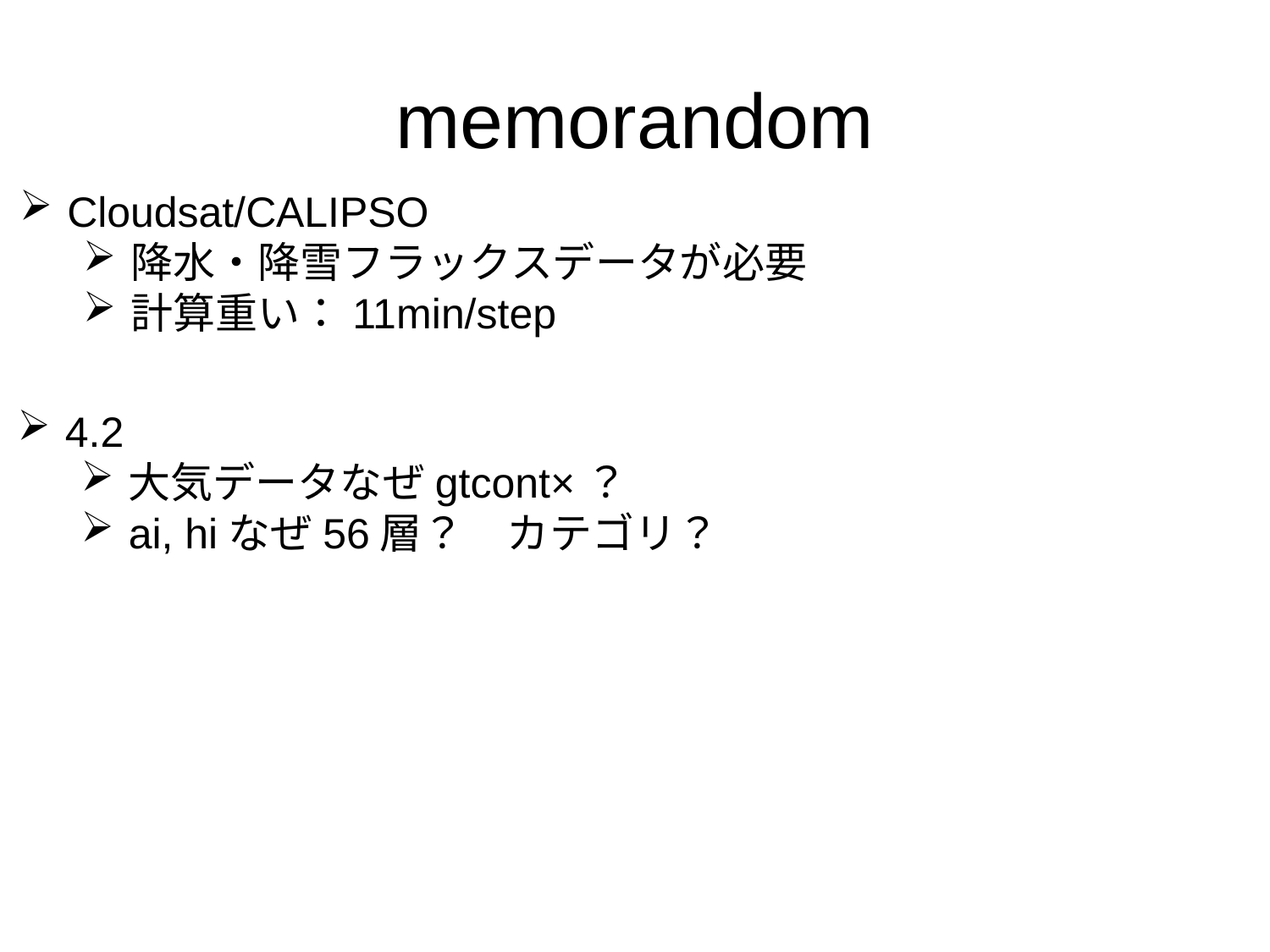

# memorandom
Cloudsat/CALIPSO
降水・降雪フラックスデータが必要
計算重い：11min/step
4.2
大気データなぜgtcont×？
ai, hiなぜ56層？　カテゴリ？